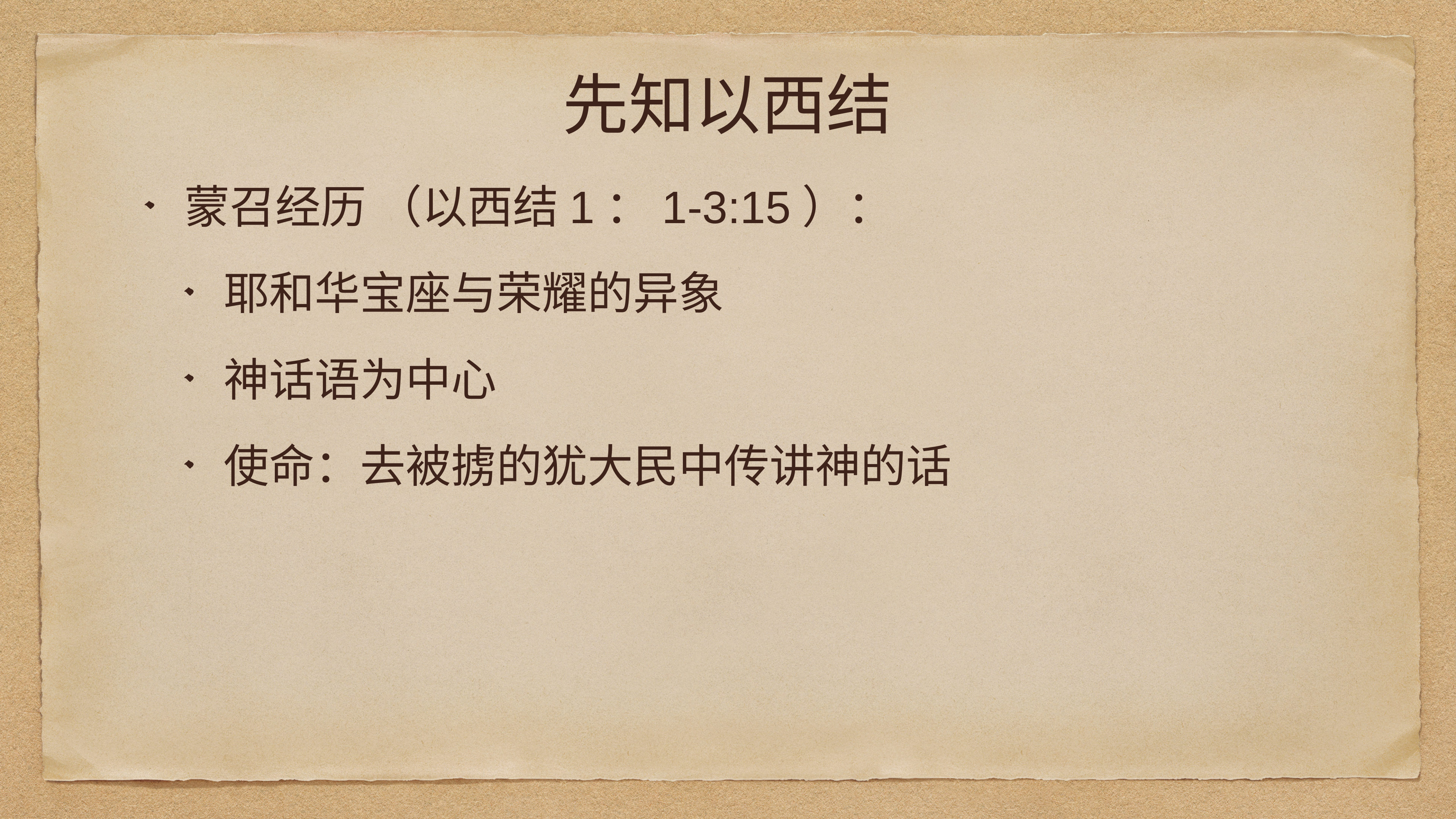

# 先知以西结
蒙召经历 （以西结1：1-3:15）：
耶和华宝座与荣耀的异象
神话语为中心
使命：去被掳的犹大民中传讲神的话